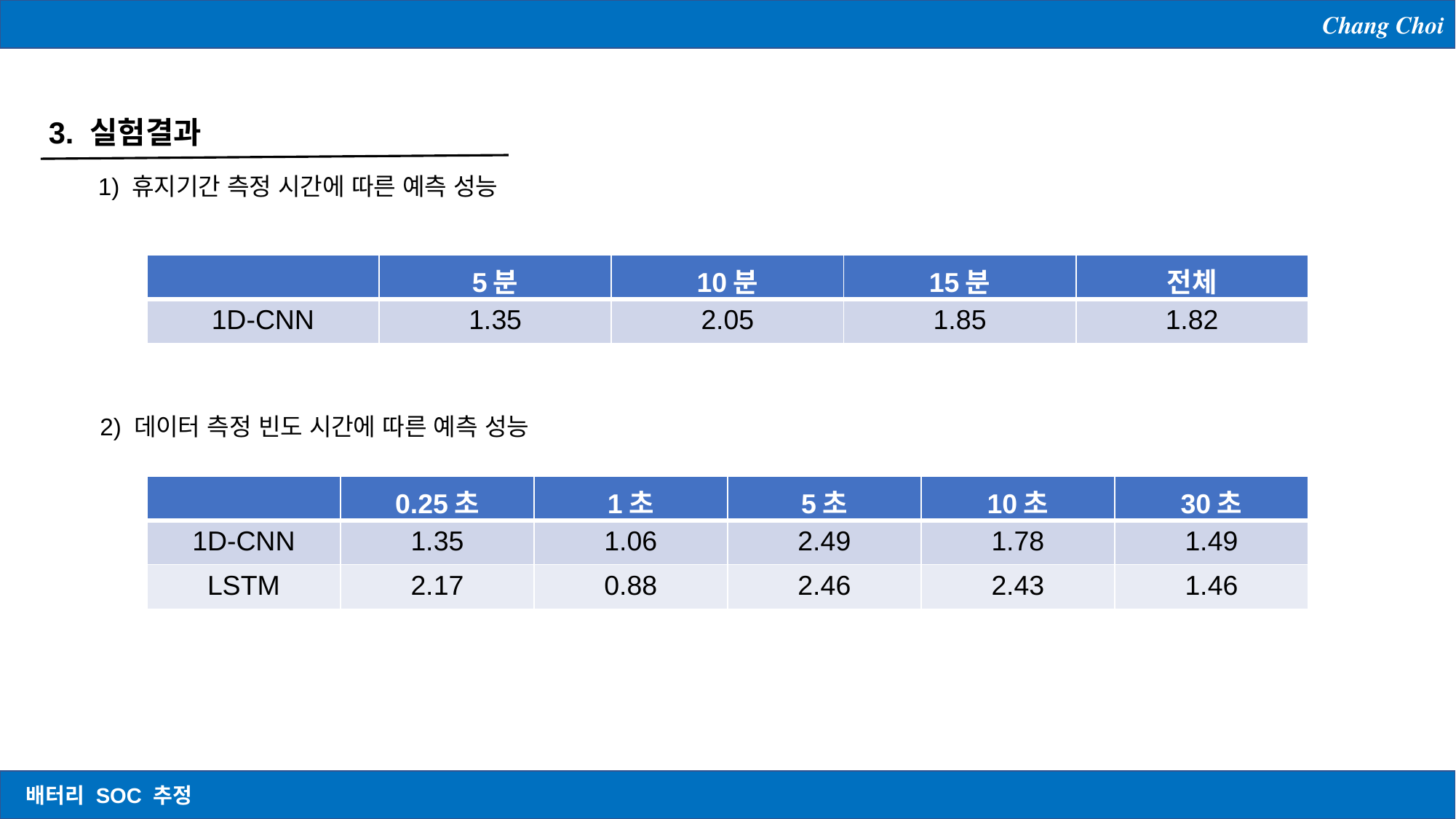

Chang Choi
3. 실험결과
1) 휴지기간 측정 시간에 따른 예측 성능
|  | 5분 | 10분 | 15분 | 전체 |
| --- | --- | --- | --- | --- |
| 1D-CNN | 1.35 | 2.05 | 1.85 | 1.82 |
2) 데이터 측정 빈도 시간에 따른 예측 성능
|  | 0.25초 | 1초 | 5초 | 10초 | 30초 |
| --- | --- | --- | --- | --- | --- |
| 1D-CNN | 1.35 | 1.06 | 2.49 | 1.78 | 1.49 |
| LSTM | 2.17 | 0.88 | 2.46 | 2.43 | 1.46 |

배터리 SOC 추정